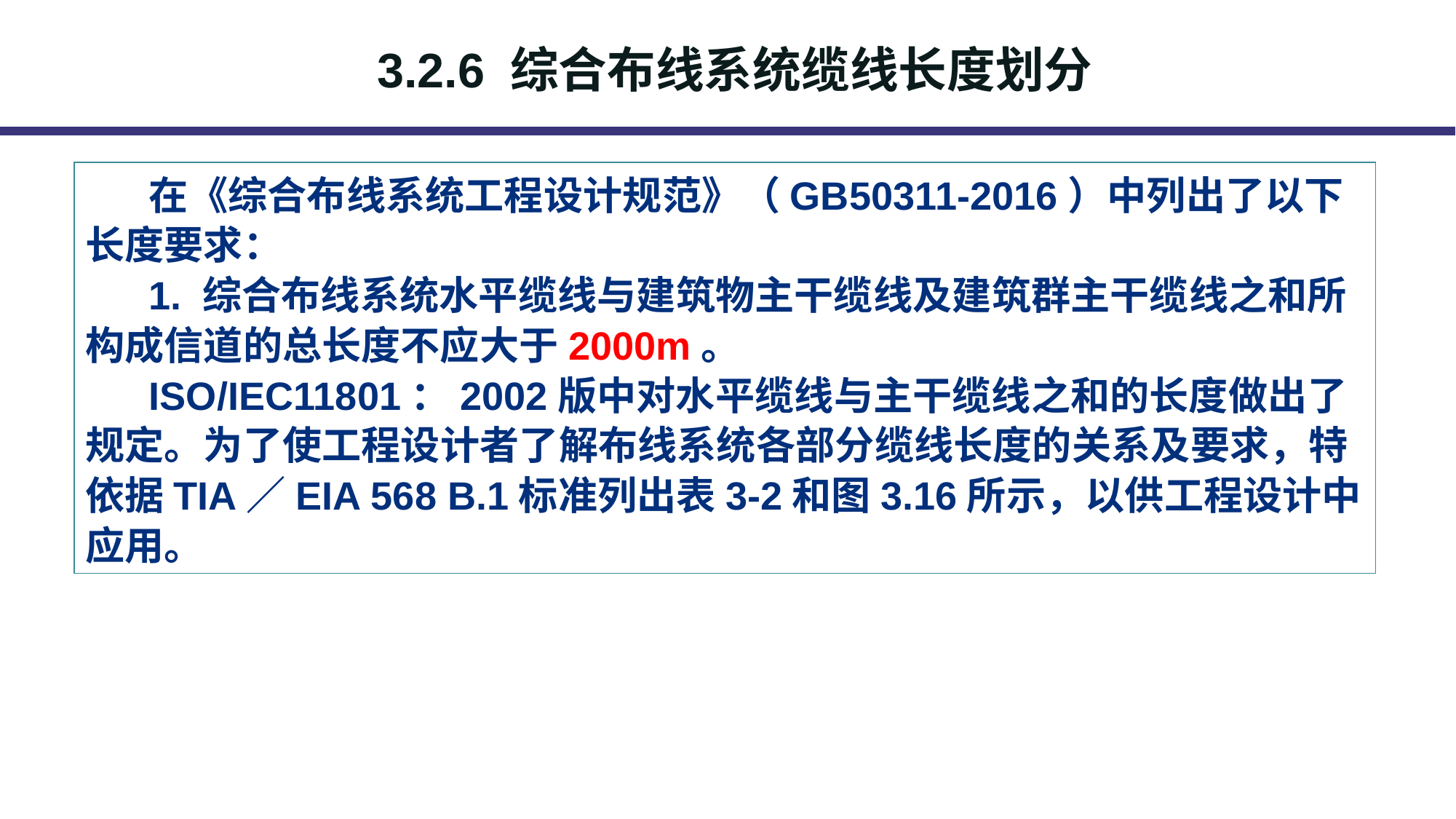

3.2.6 综合布线系统缆线长度划分
在《综合布线系统工程设计规范》（GB50311-2016）中列出了以下长度要求：
1. 综合布线系统水平缆线与建筑物主干缆线及建筑群主干缆线之和所构成信道的总长度不应大于2000m。
ISO/IEC11801：2002版中对水平缆线与主干缆线之和的长度做出了规定。为了使工程设计者了解布线系统各部分缆线长度的关系及要求，特依据TIA／EIA 568 B.1标准列出表3-2和图3.16所示，以供工程设计中应用。